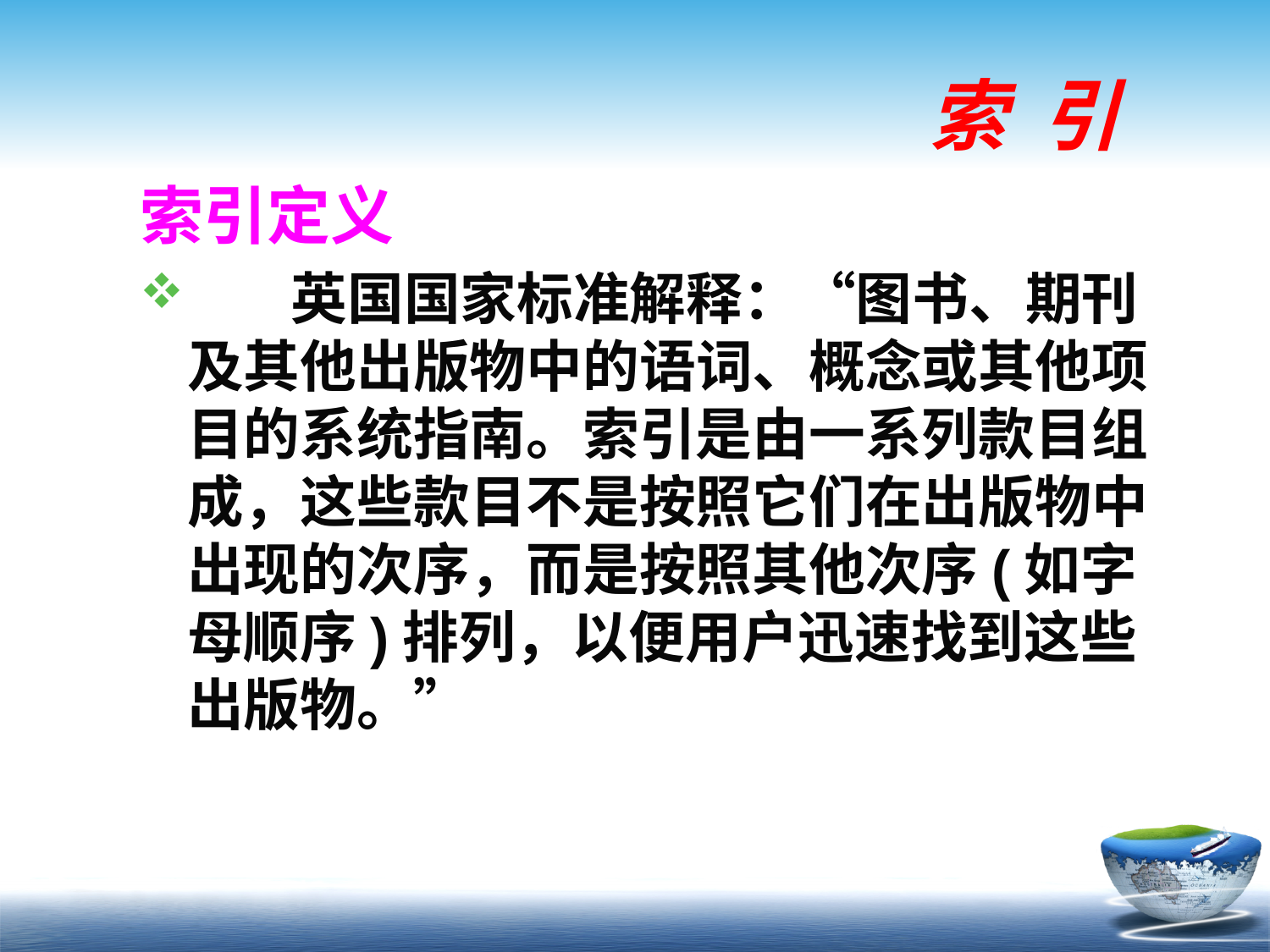

# 索  引
索引定义
        英国国家标准解释：“图书、期刊及其他出版物中的语词、概念或其他项目的系统指南。索引是由一系列款目组成，这些款目不是按照它们在出版物中出现的次序，而是按照其他次序(如字母顺序)排列，以便用户迅速找到这些出版物。”